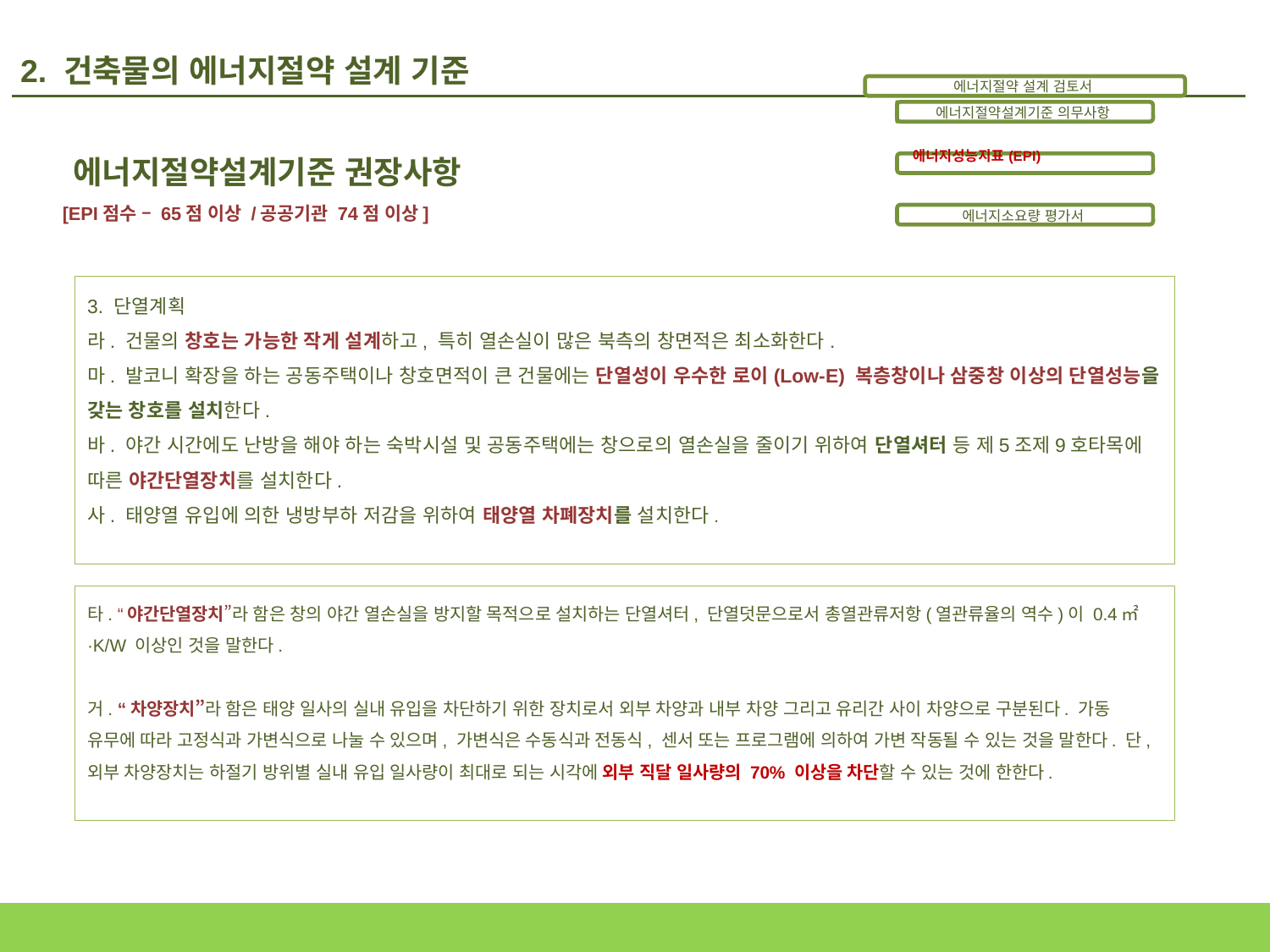

2. 건축물의 에너지절약 설계 기준
에너지절약 설계 검토서
에너지절약설계기준 의무사항
에너지성능지표(EPI)
에너지소요량 평가서
에너지절약설계기준 권장사항
 [EPI점수 – 65점 이상 /공공기관 74점 이상]
3. 단열계획
라. 건물의 창호는 가능한 작게 설계하고, 특히 열손실이 많은 북측의 창면적은 최소화한다.
마. 발코니 확장을 하는 공동주택이나 창호면적이 큰 건물에는 단열성이 우수한 로이(Low-E) 복층창이나 삼중창 이상의 단열성능을 갖는 창호를 설치한다.
바. 야간 시간에도 난방을 해야 하는 숙박시설 및 공동주택에는 창으로의 열손실을 줄이기 위하여 단열셔터 등 제5조제9호타목에 따른 야간단열장치를 설치한다.
사. 태양열 유입에 의한 냉방부하 저감을 위하여 태양열 차폐장치를 설치한다.

타. “야간단열장치”라 함은 창의 야간 열손실을 방지할 목적으로 설치하는 단열셔터, 단열덧문으로서 총열관류저항(열관류율의 역수)이 0.4㎡·K/W 이상인 것을 말한다.

거. “차양장치”라 함은 태양 일사의 실내 유입을 차단하기 위한 장치로서 외부 차양과 내부 차양 그리고 유리간 사이 차양으로 구분된다. 가동 유무에 따라 고정식과 가변식으로 나눌 수 있으며, 가변식은 수동식과 전동식, 센서 또는 프로그램에 의하여 가변 작동될 수 있는 것을 말한다. 단, 외부 차양장치는 하절기 방위별 실내 유입 일사량이 최대로 되는 시각에 외부 직달 일사량의 70% 이상을 차단할 수 있는 것에 한한다.